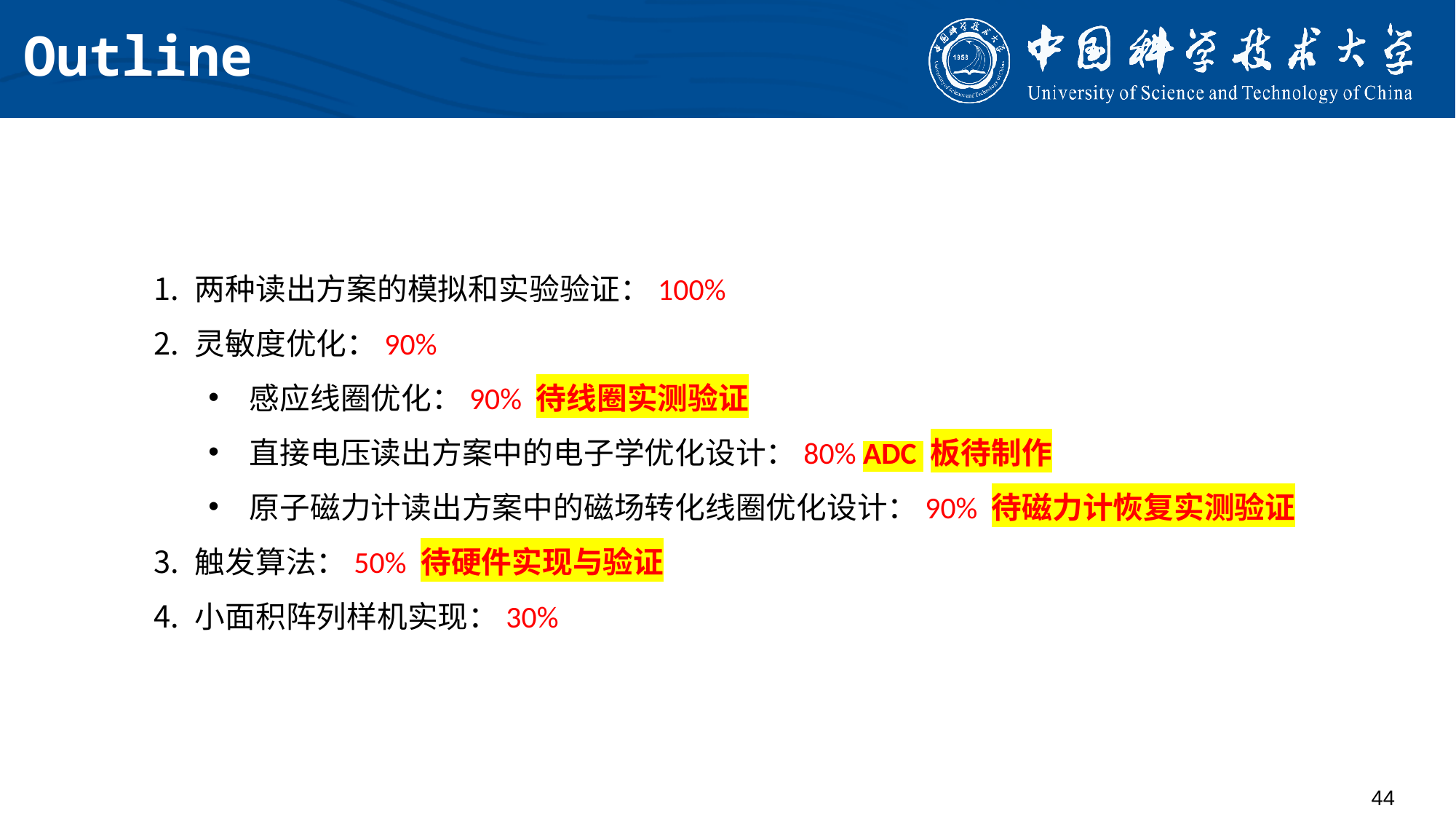

# Outline
两种读出方案的模拟和实验验证：100%
灵敏度优化：90%
感应线圈优化：90% 待线圈实测验证
直接电压读出方案中的电子学优化设计：80% ADC 板待制作
原子磁力计读出方案中的磁场转化线圈优化设计：90% 待磁力计恢复实测验证
触发算法：50% 待硬件实现与验证
小面积阵列样机实现：30%
44